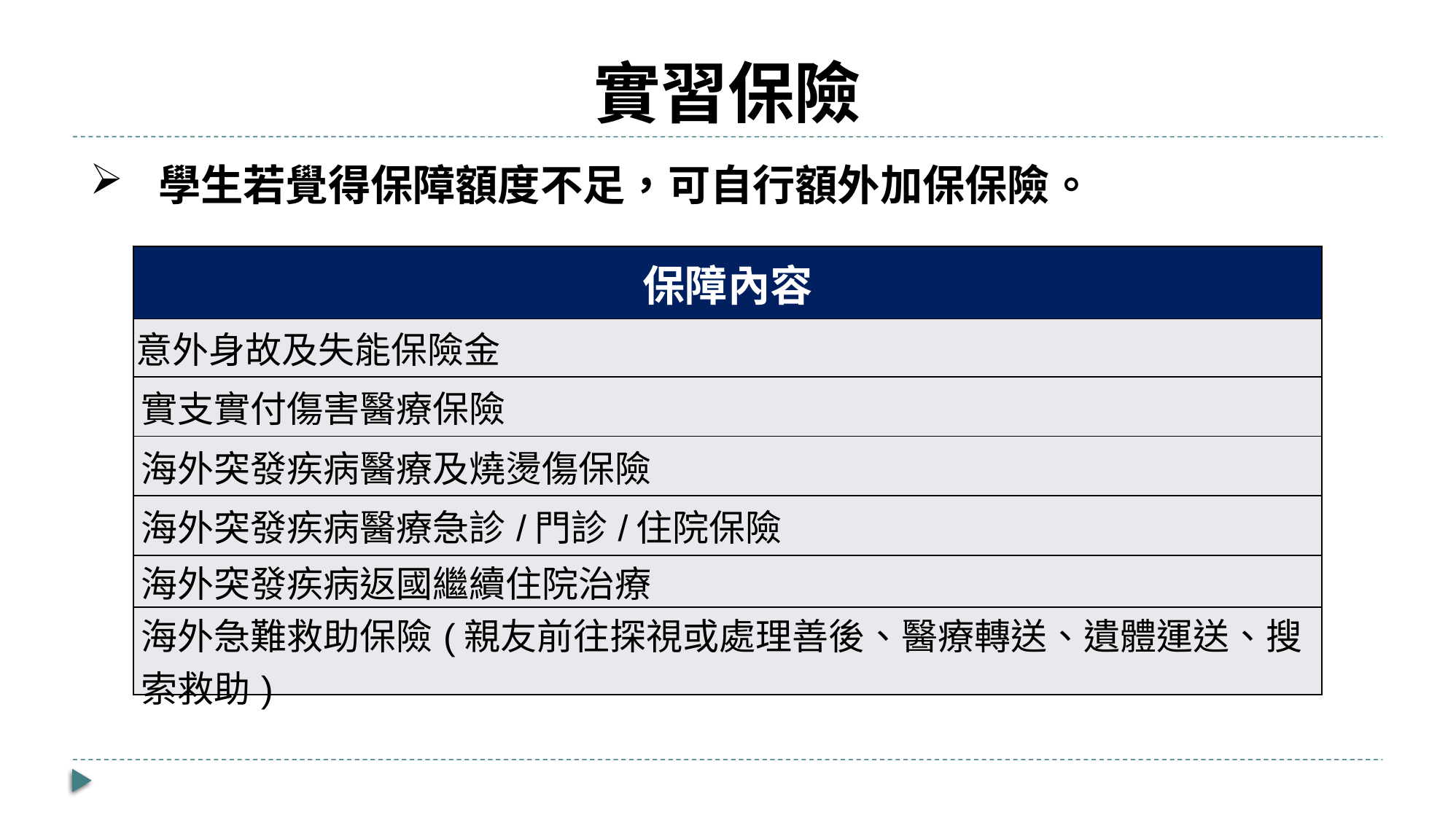

# 實習保險
學生若覺得保障額度不足，可自行額外加保保險。
| 保障內容 |
| --- |
| 意外身故及失能保險金 |
| 實支實付傷害醫療保險 |
| 海外突發疾病醫療及燒燙傷保險 |
| 海外突發疾病醫療急診/門診/住院保險 |
| 海外突發疾病返國繼續住院治療 |
| 海外急難救助保險(親友前往探視或處理善後、醫療轉送、遺體運送、搜索救助) |